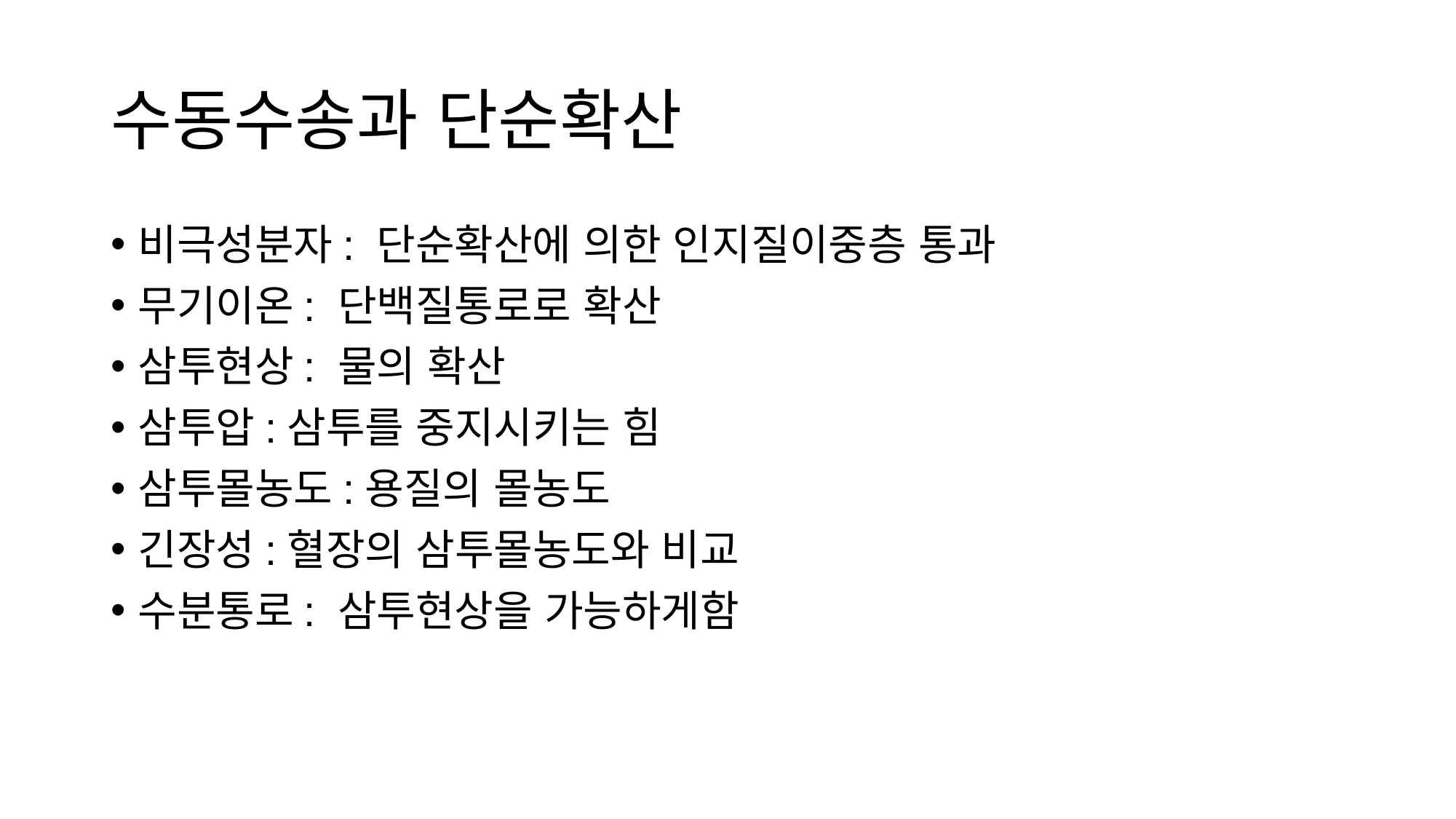

# 수동수송과 단순확산
비극성분자: 단순확산에 의한 인지질이중층 통과
무기이온: 단백질통로로 확산
삼투현상: 물의 확산
삼투압:삼투를 중지시키는 힘
삼투몰농도:용질의 몰농도
긴장성:혈장의 삼투몰농도와 비교
수분통로: 삼투현상을 가능하게함